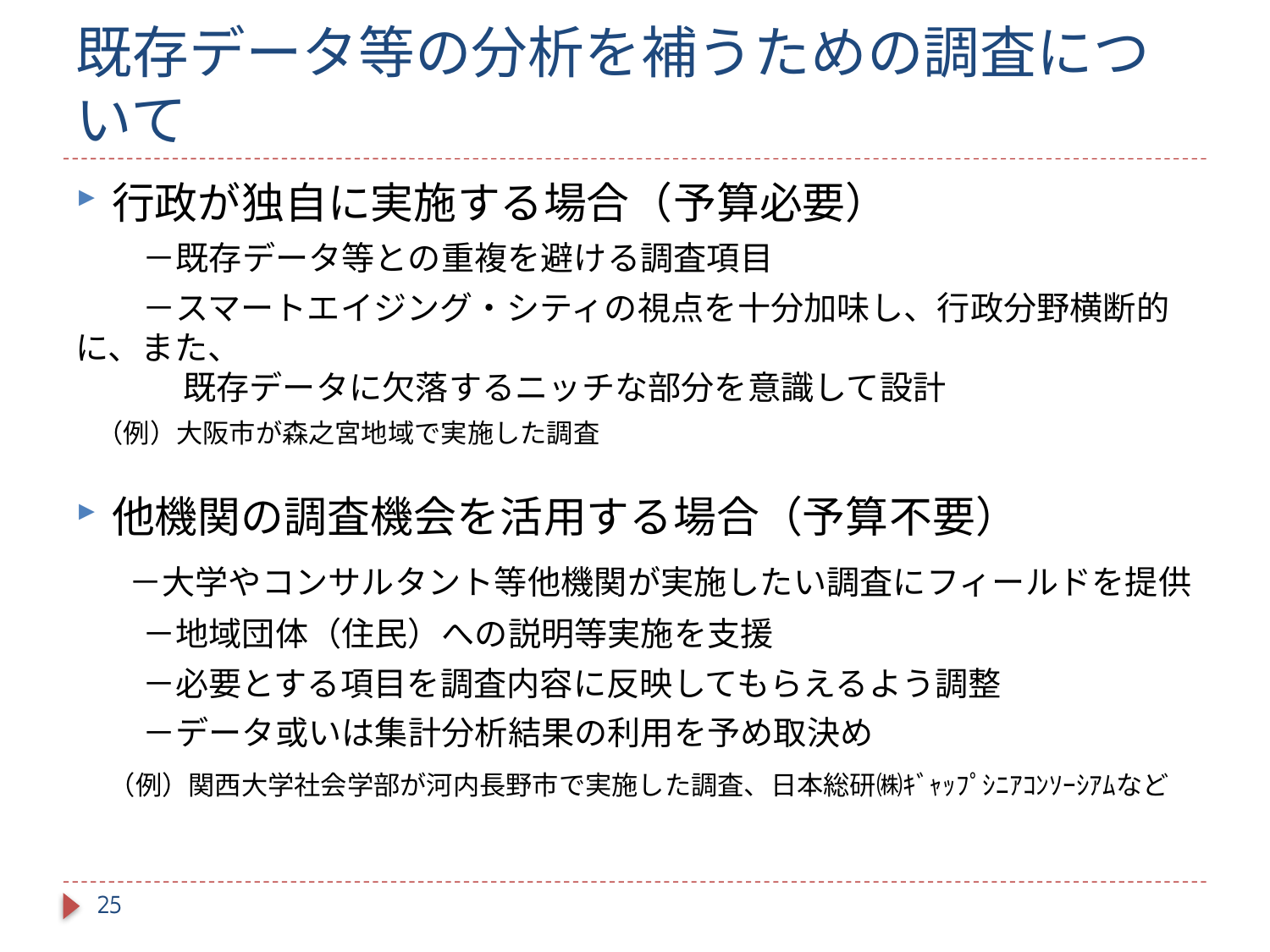

# 既存データ等の分析を補うための調査について
行政が独自に実施する場合（予算必要）
　　－既存データ等との重複を避ける調査項目
　　－スマートエイジング・シティの視点を十分加味し、行政分野横断的に、また、
 　　　既存データに欠落するニッチな部分を意識して設計
   （例）大阪市が森之宮地域で実施した調査
他機関の調査機会を活用する場合（予算不要）
　 －大学やコンサルタント等他機関が実施したい調査にフィールドを提供
　　－地域団体（住民）への説明等実施を支援
　　－必要とする項目を調査内容に反映してもらえるよう調整
　　－データ或いは集計分析結果の利用を予め取決め
　（例）関西大学社会学部が河内長野市で実施した調査、日本総研㈱ｷﾞｬｯﾌﾟｼﾆｱｺﾝｿｰｼｱﾑなど
25